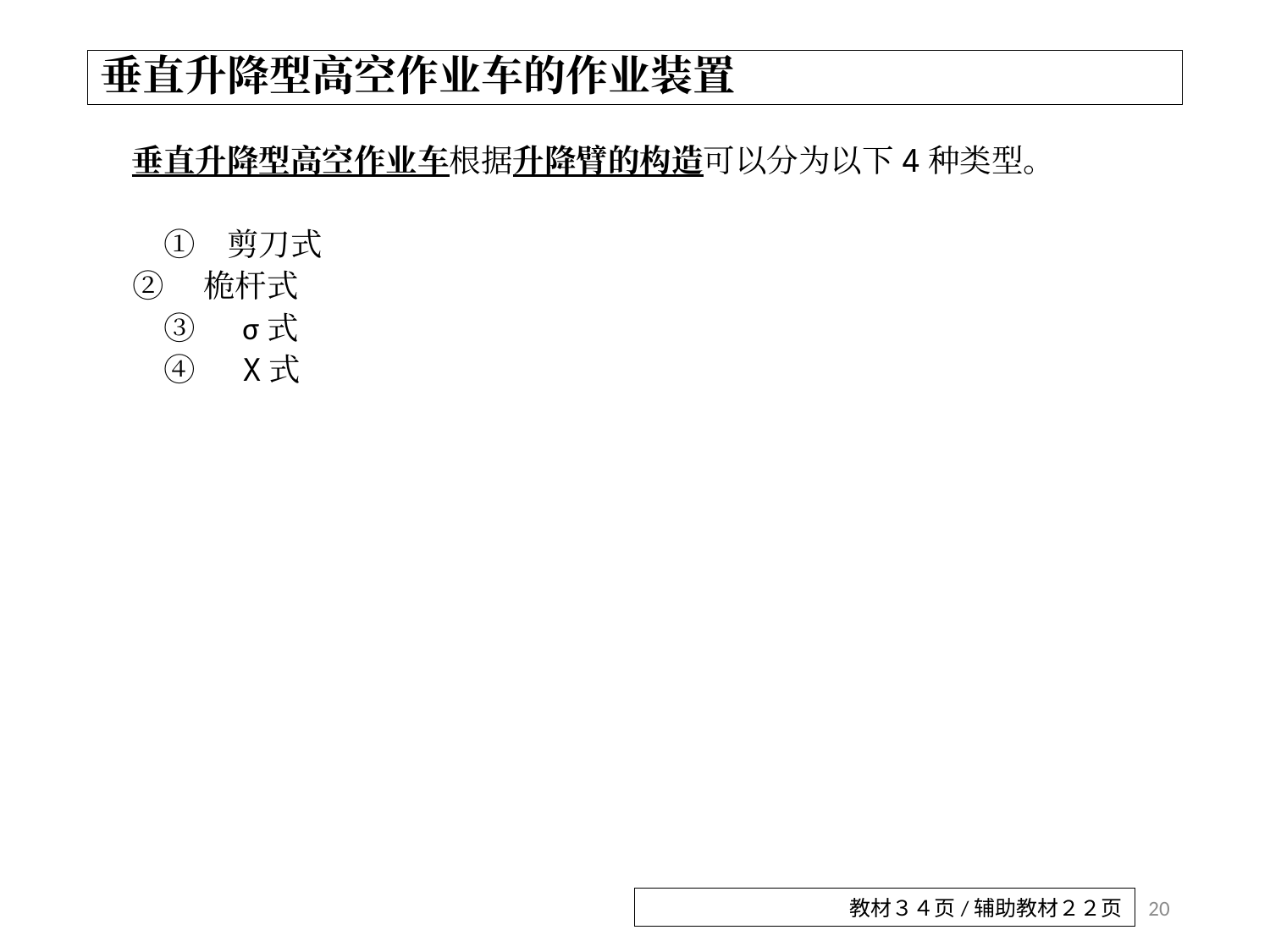

# 垂直升降型高空作业车的作业装置
　垂直升降型高空作业车根据升降臂的构造可以分为以下4种类型。

　　①　剪刀式
    ②　桅杆式
　　③　 σ式
　　④　 X式
20
教材３４页/辅助教材２２页